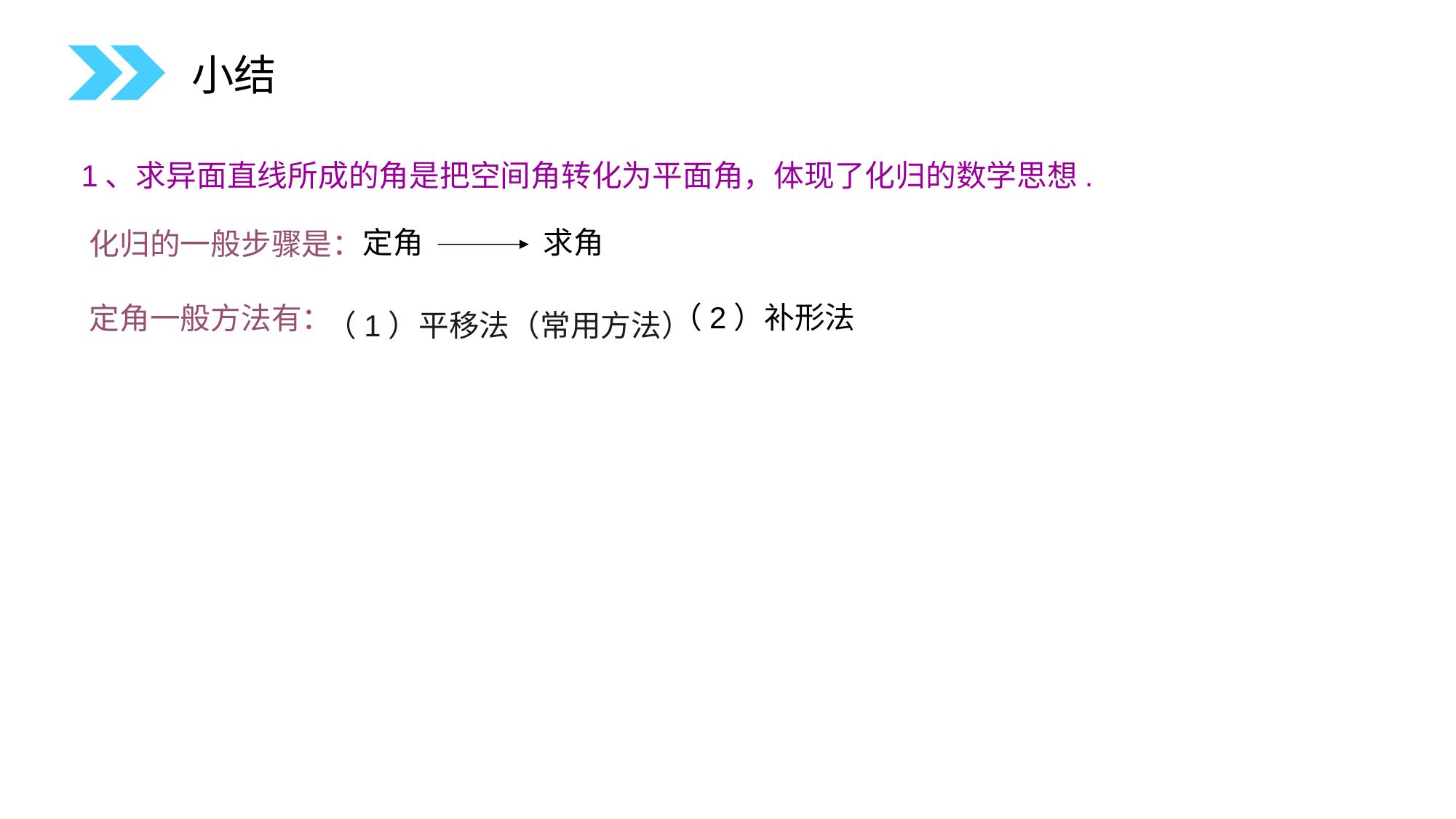

小结
 1、求异面直线所成的角是把空间角转化为平面角，体现了化归的数学思想.
定角
求角
化归的一般步骤是：

（2）补形法
定角一般方法有：
（1）平移法（常用方法）